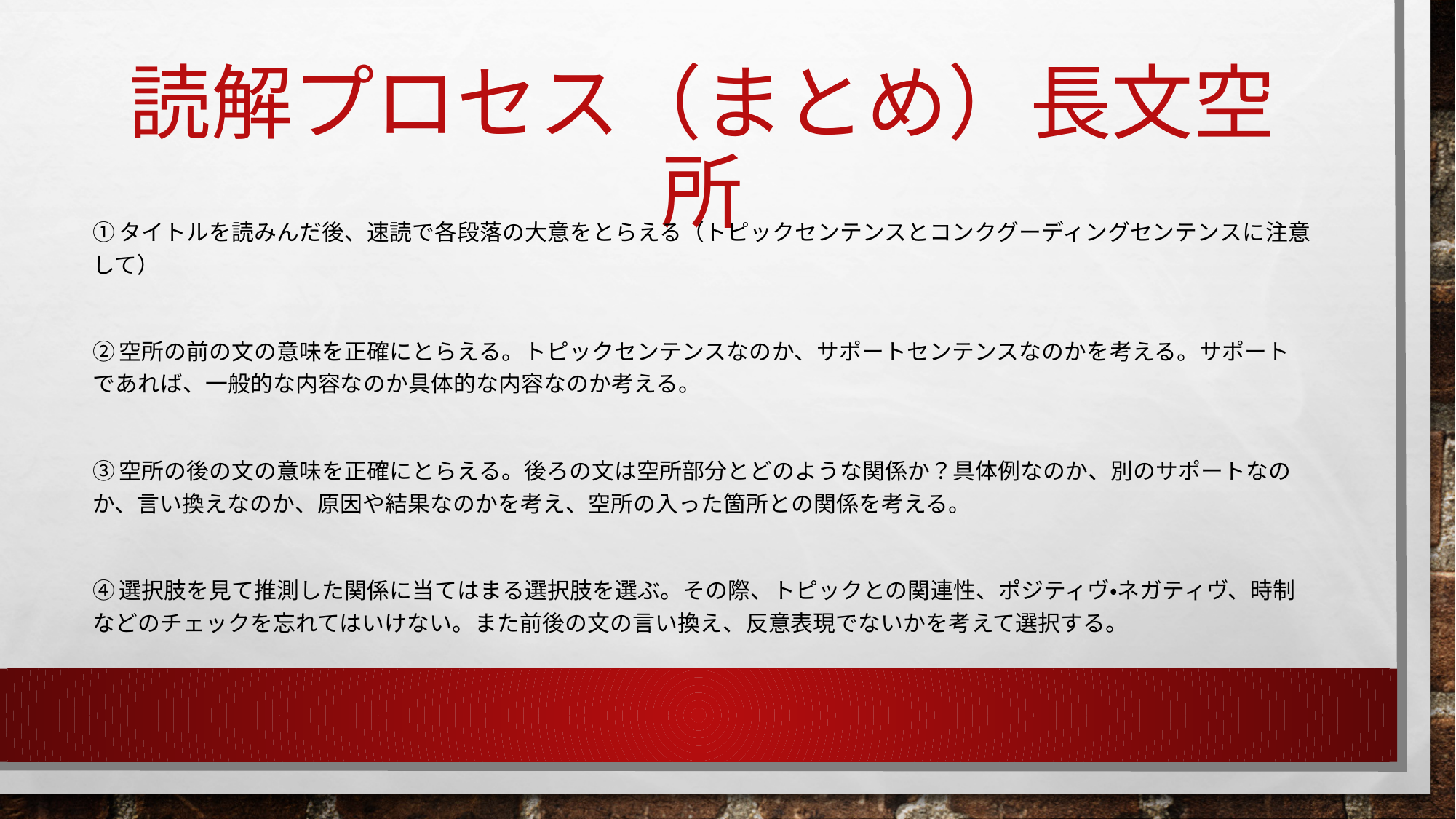

# 読解プロセス（まとめ）長文空所
①タイトルを読みんだ後、速読で各段落の大意をとらえる（トピックセンテンスとコンクグーディングセンテンスに注意して）

②空所の前の文の意味を正確にとらえる。トピックセンテンスなのか、サポートセンテンスなのかを考える。サポートであれば、一般的な内容なのか具体的な内容なのか考える。

③空所の後の文の意味を正確にとらえる。後ろの文は空所部分とどのような関係か？具体例なのか、別のサポートなのか、言い換えなのか、原因や結果なのかを考え、空所の入った箇所との関係を考える。

④選択肢を見て推測した関係に当てはまる選択肢を選ぶ。その際、トピックとの関連性、ポジティヴ・ネガティヴ、時制などのチェックを忘れてはいけない。また前後の文の言い換え、反意表現でないかを考えて選択する。